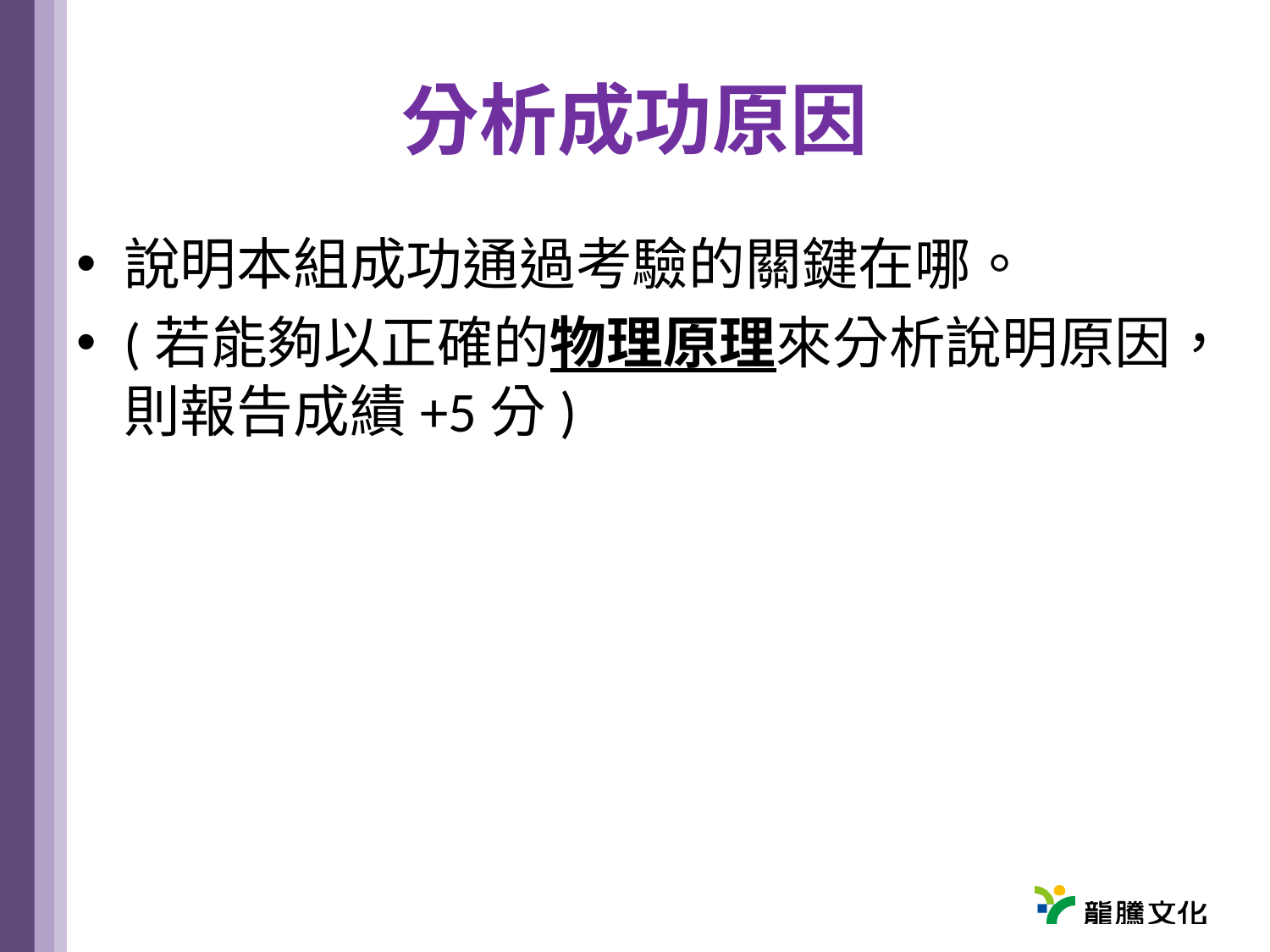

# 分析成功原因
說明本組成功通過考驗的關鍵在哪。
(若能夠以正確的物理原理來分析說明原因，則報告成績+5分)